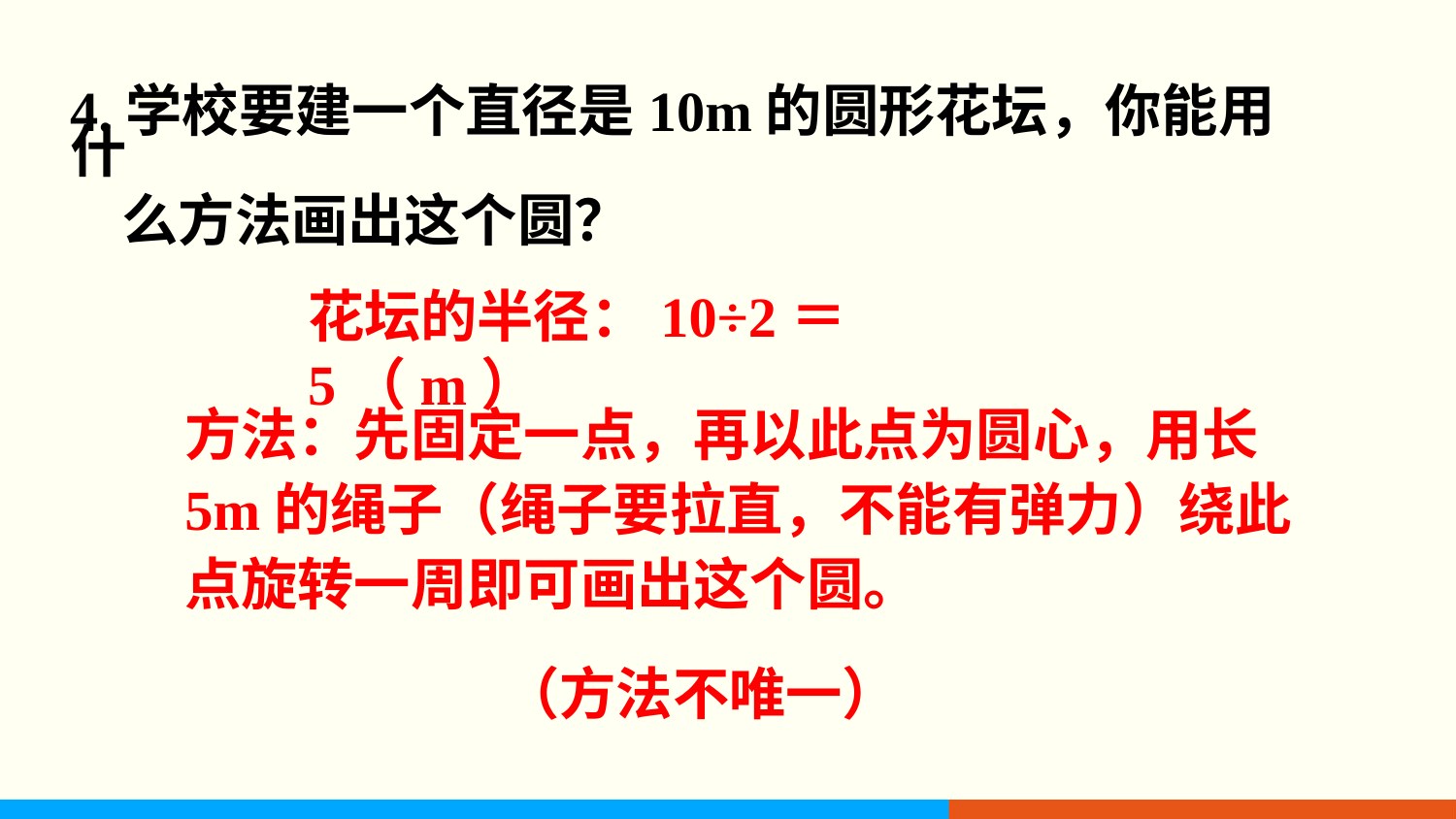

4.学校要建一个直径是10m的圆形花坛，你能用什
   么方法画出这个圆？
花坛的半径：10÷2＝5（m）
方法：先固定一点，再以此点为圆心，用长5m的绳子（绳子要拉直，不能有弹力）绕此点旋转一周即可画出这个圆。
（方法不唯一）